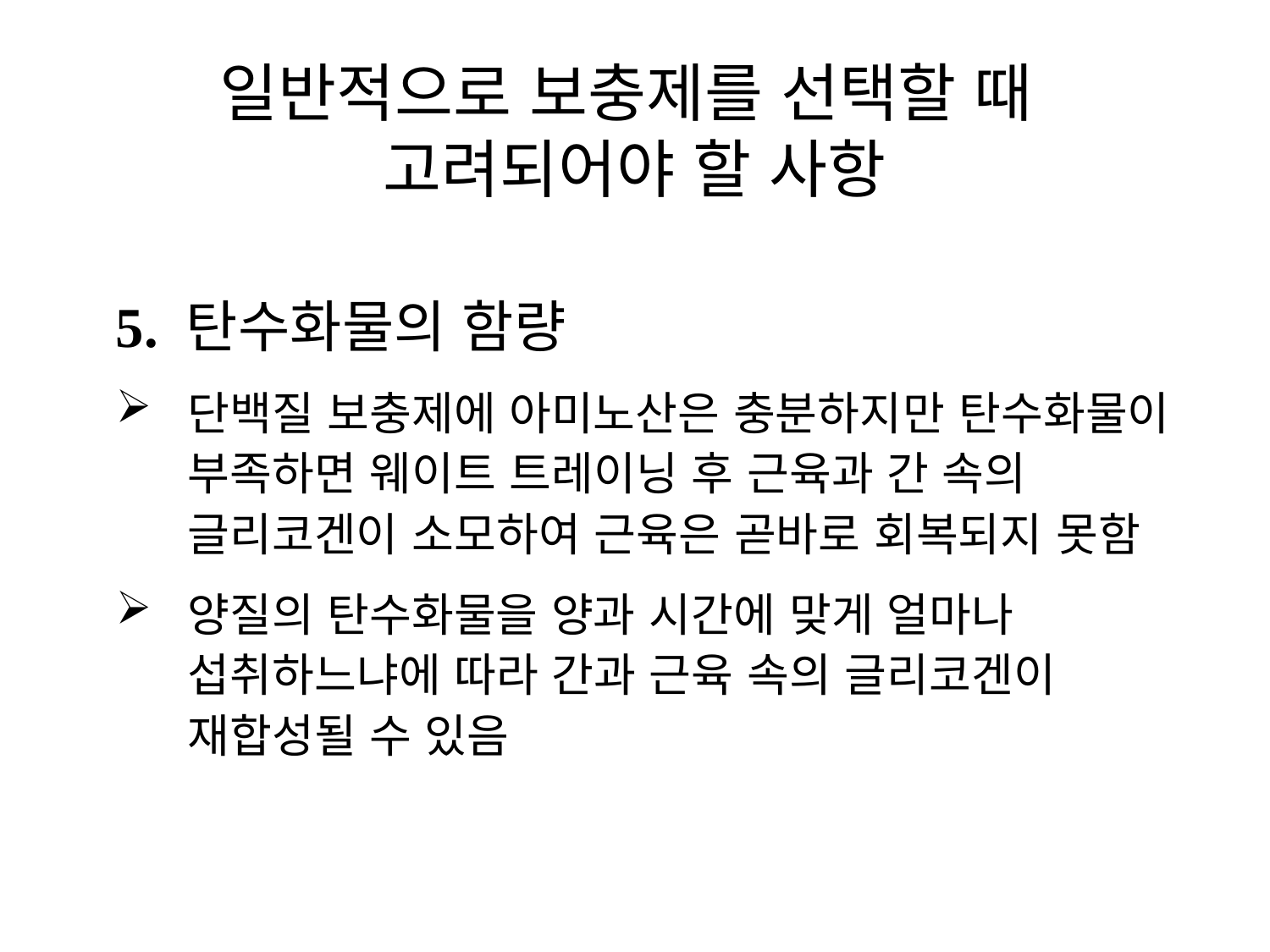

# 일반적으로 보충제를 선택할 때 고려되어야 할 사항
5. 탄수화물의 함량
단백질 보충제에 아미노산은 충분하지만 탄수화물이 부족하면 웨이트 트레이닝 후 근육과 간 속의 글리코겐이 소모하여 근육은 곧바로 회복되지 못함
양질의 탄수화물을 양과 시간에 맞게 얼마나 섭취하느냐에 따라 간과 근육 속의 글리코겐이 재합성될 수 있음